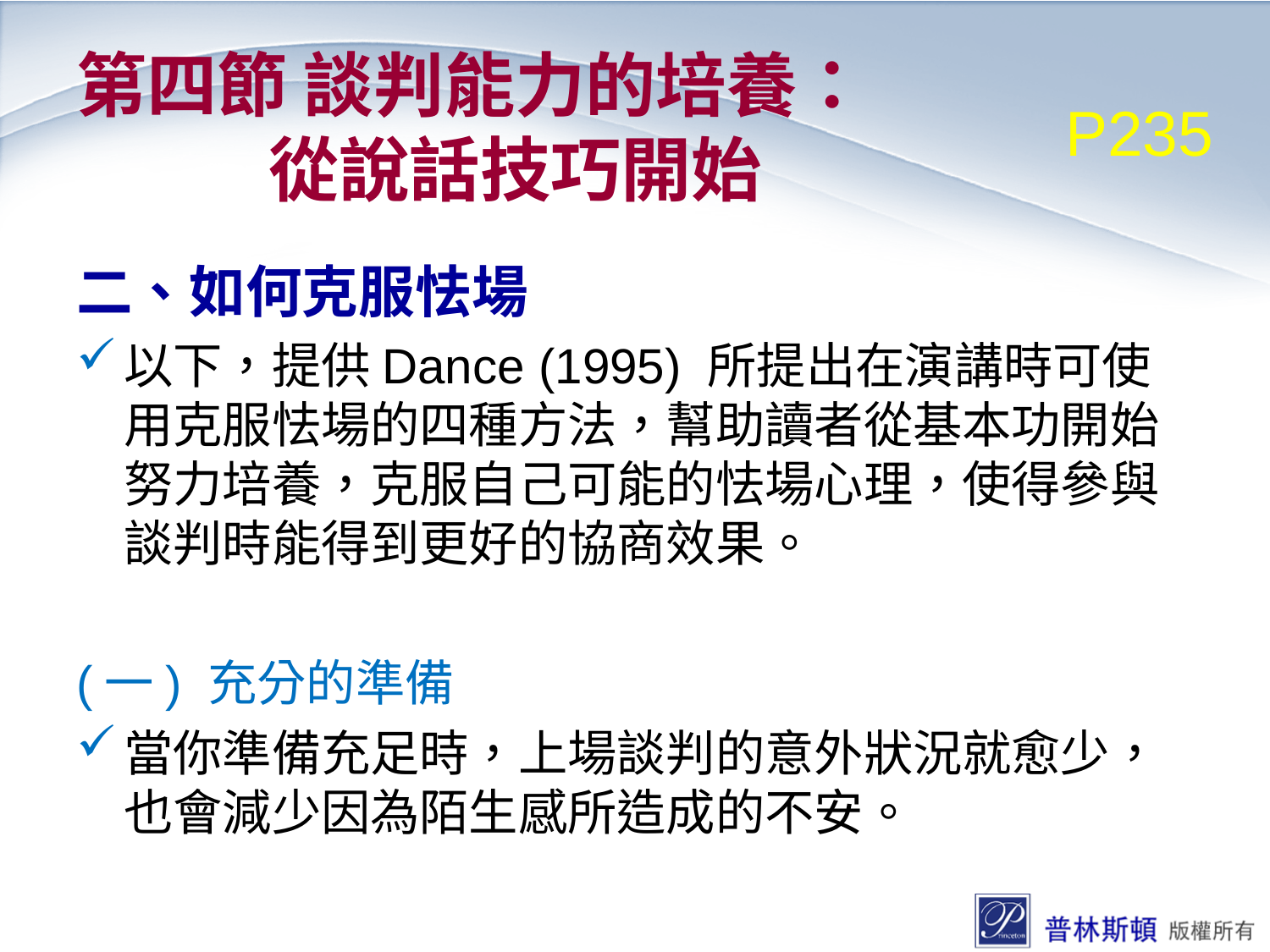

# 第四節 談判能力的培養： 從說話技巧開始
P235
二、如何克服怯場
以下，提供Dance (1995) 所提出在演講時可使用克服怯場的四種方法，幫助讀者從基本功開始努力培養，克服自己可能的怯場心理，使得參與談判時能得到更好的協商效果。

(一) 充分的準備
當你準備充足時，上場談判的意外狀況就愈少，也會減少因為陌生感所造成的不安。